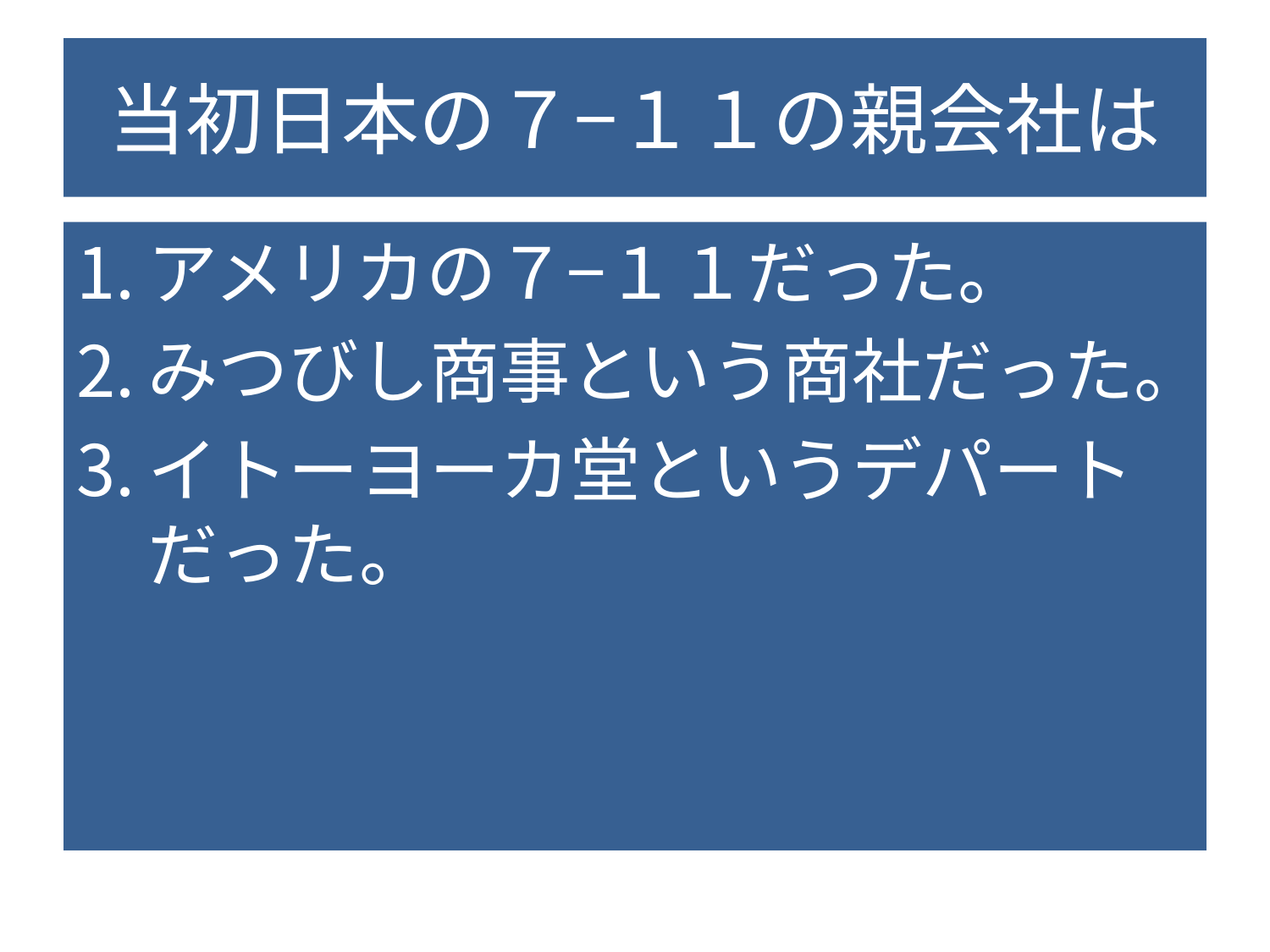

# 当初日本の７−１１の親会社は
アメリカの７−１１だった。
みつびし商事という商社だった。
イトーヨーカ堂というデパートだった。